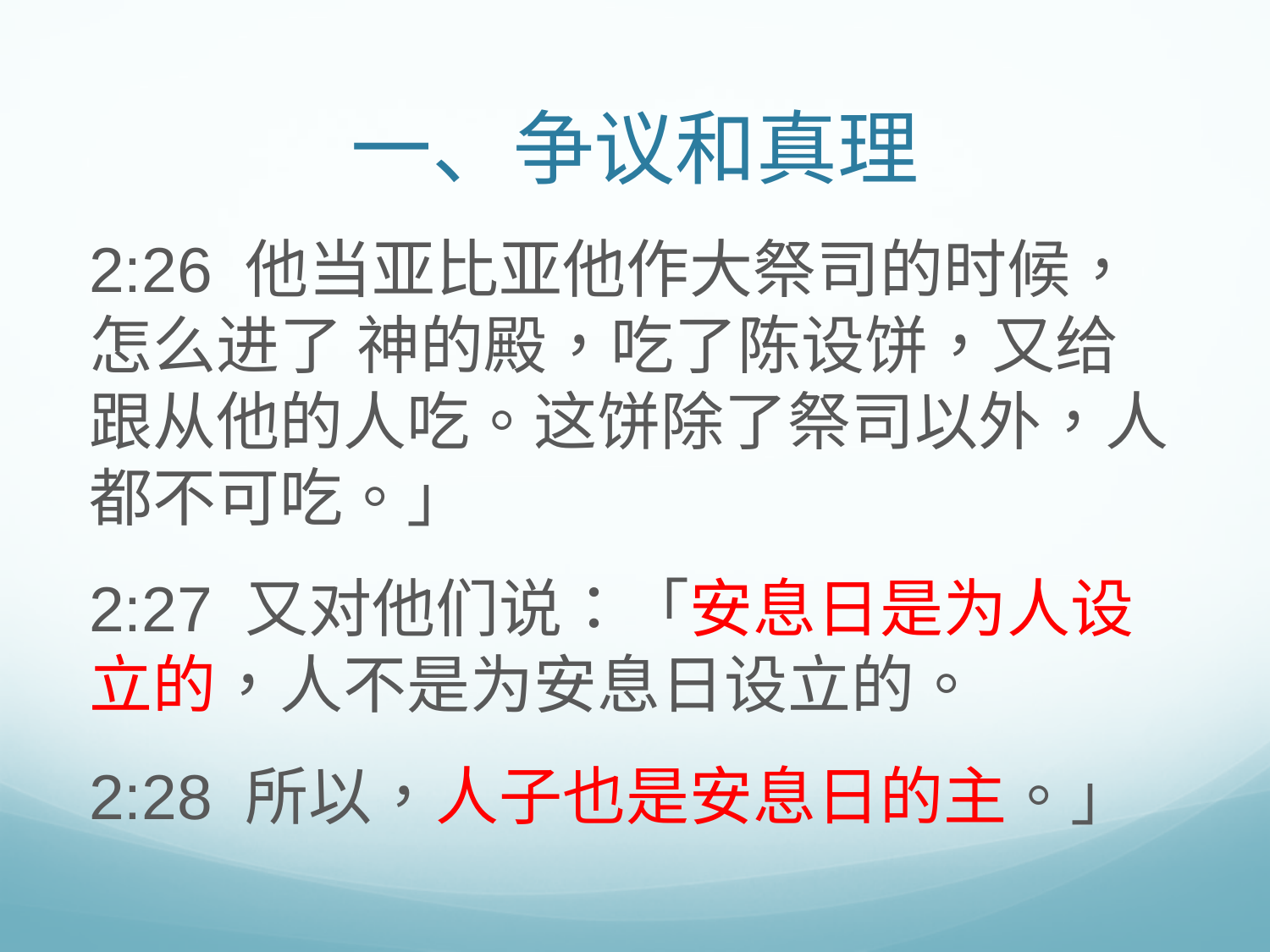

# 一、争议和真理
2:26 他当亚比亚他作大祭司的时候，怎么进了 神的殿，吃了陈设饼，又给跟从他的人吃。这饼除了祭司以外，人都不可吃。」
2:27 又对他们说：「安息日是为人设立的，人不是为安息日设立的。
2:28 所以，人子也是安息日的主。」